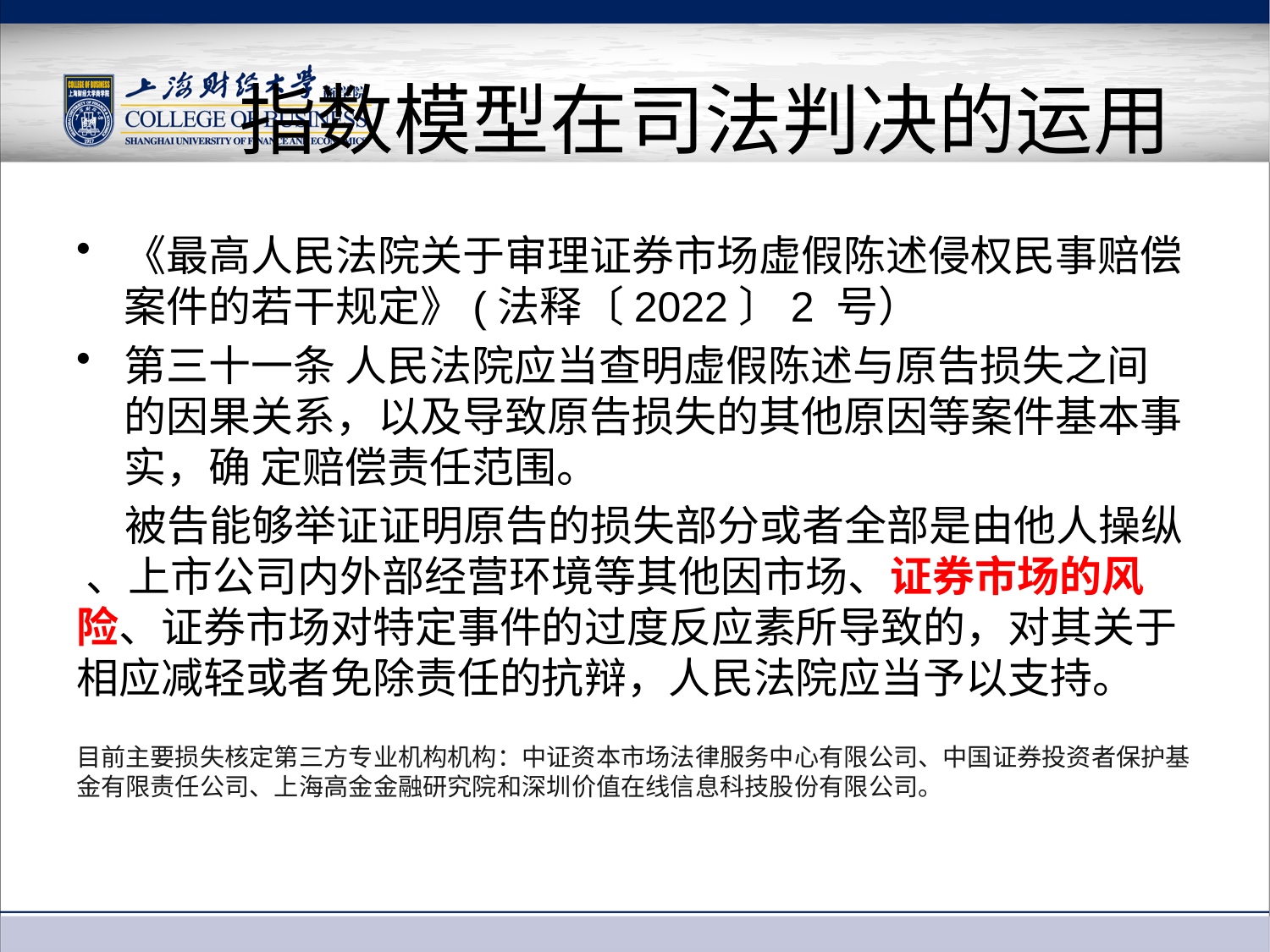

# 指数模型在司法判决的运用
《最高人民法院关于审理证券市场虚假陈述侵权民事赔偿 案件的若干规定》(法释〔2022〕2 号）
第三十一条 人民法院应当查明虚假陈述与原告损失之间 的因果关系，以及导致原告损失的其他原因等案件基本事实，确 定赔偿责任范围。
    被告能够举证证明原告的损失部分或者全部是由他人操纵 、上市公司内外部经营环境等其他因市场、证券市场的风险、证券市场对特定事件的过度反应素所导致的，对其关于相应减轻或者免除责任的抗辩，人民法院应当予以支持。

目前主要损失核定第三方专业机构机构：中证资本市场法律服务中心有限公司、中国证券投资者保护基金有限责任公司、上海高金金融研究院和深圳价值在线信息科技股份有限公司。